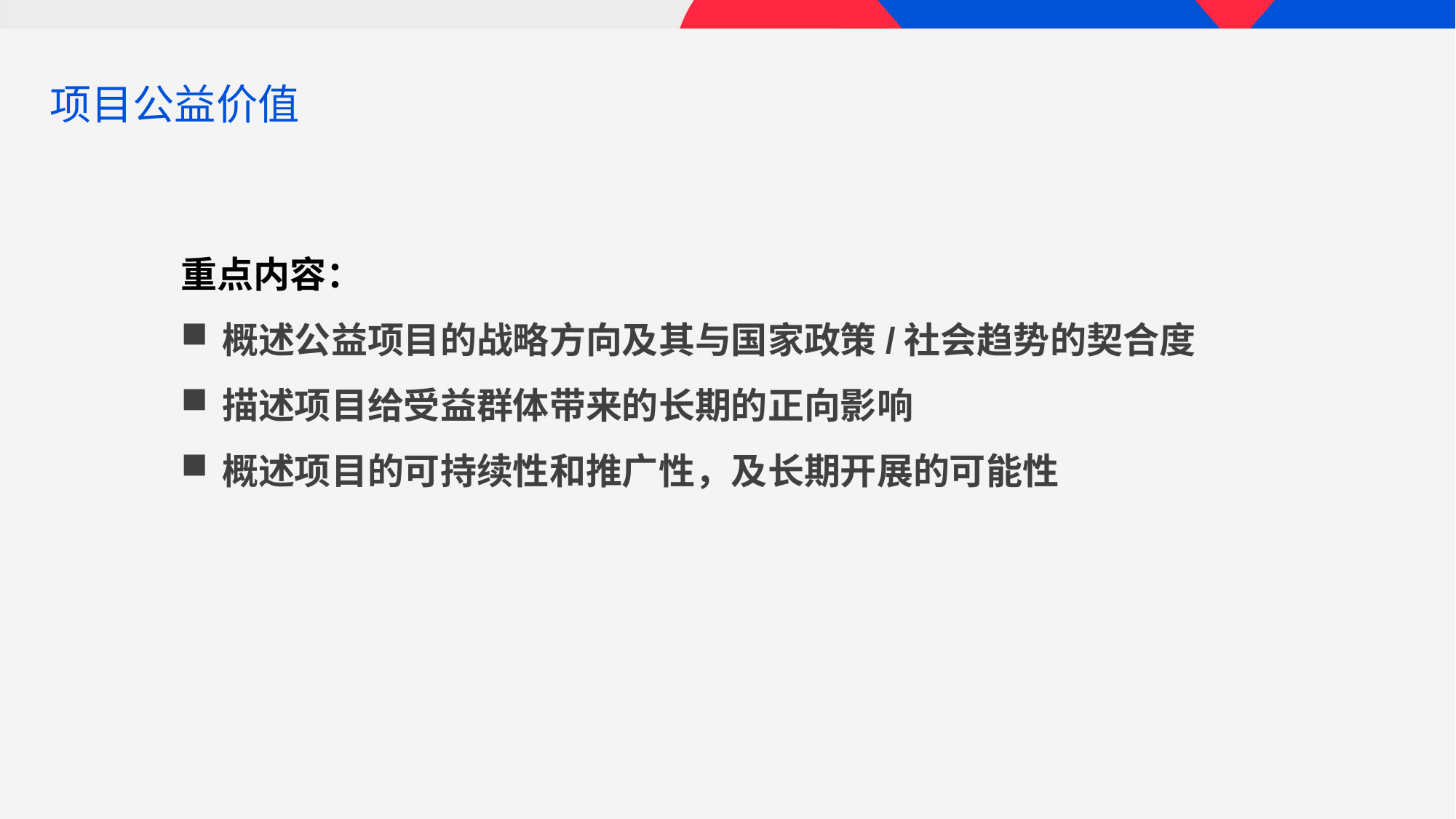

项目公益价值
重点内容：
概述公益项目的战略方向及其与国家政策/社会趋势的契合度
描述项目给受益群体带来的长期的正向影响
概述项目的可持续性和推广性，及长期开展的可能性